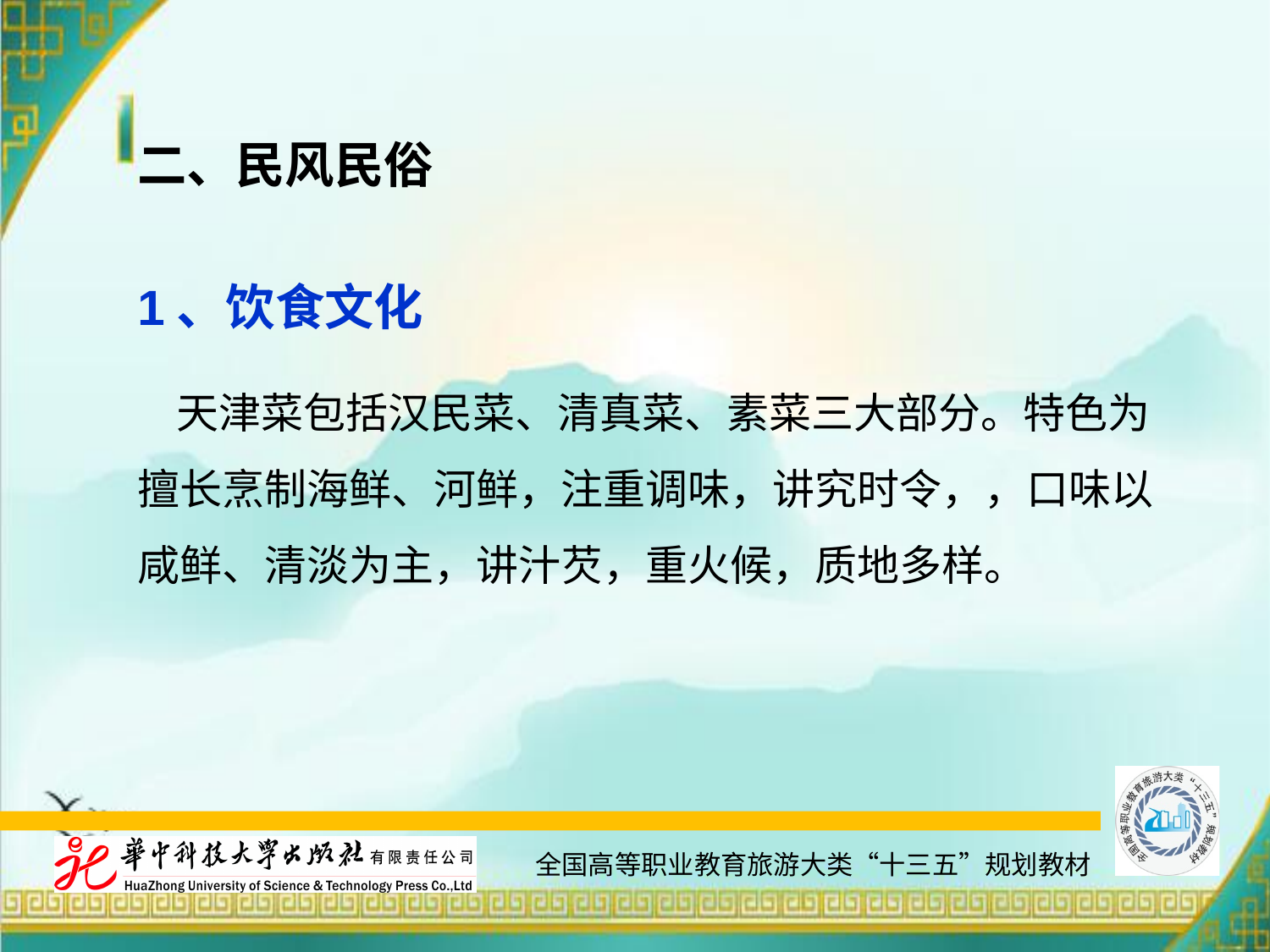

二、民风民俗

1、饮食文化

   天津菜包括汉民菜、清真菜、素菜三大部分。特色为擅长烹制海鲜、河鲜，注重调味，讲究时令，，口味以咸鲜、清淡为主，讲汁芡，重火候，质地多样。